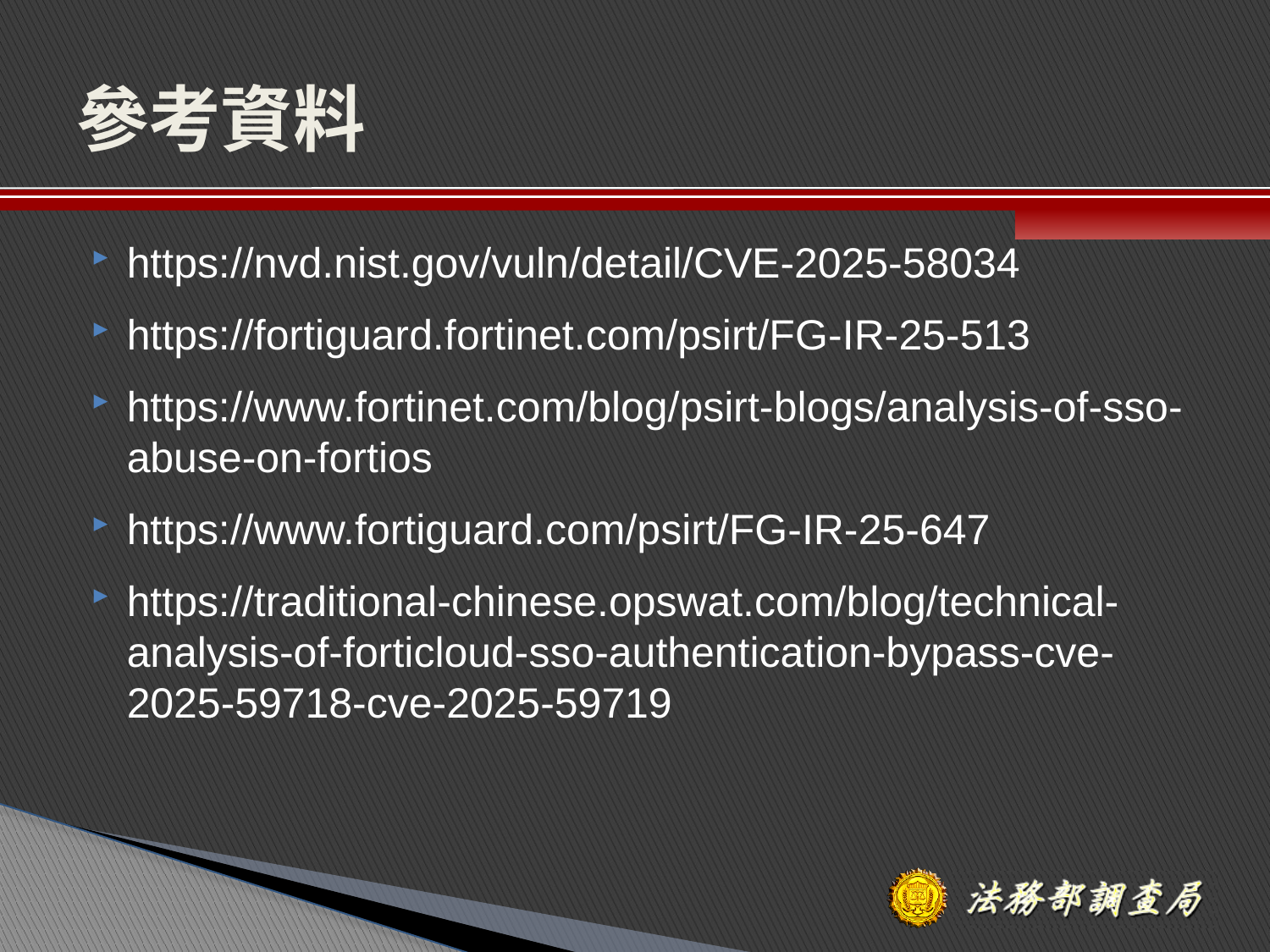

# 參考資料
https://nvd.nist.gov/vuln/detail/CVE-2025-58034
https://fortiguard.fortinet.com/psirt/FG-IR-25-513
https://www.fortinet.com/blog/psirt-blogs/analysis-of-sso-abuse-on-fortios
https://www.fortiguard.com/psirt/FG-IR-25-647
https://traditional-chinese.opswat.com/blog/technical-analysis-of-forticloud-sso-authentication-bypass-cve-2025-59718-cve-2025-59719